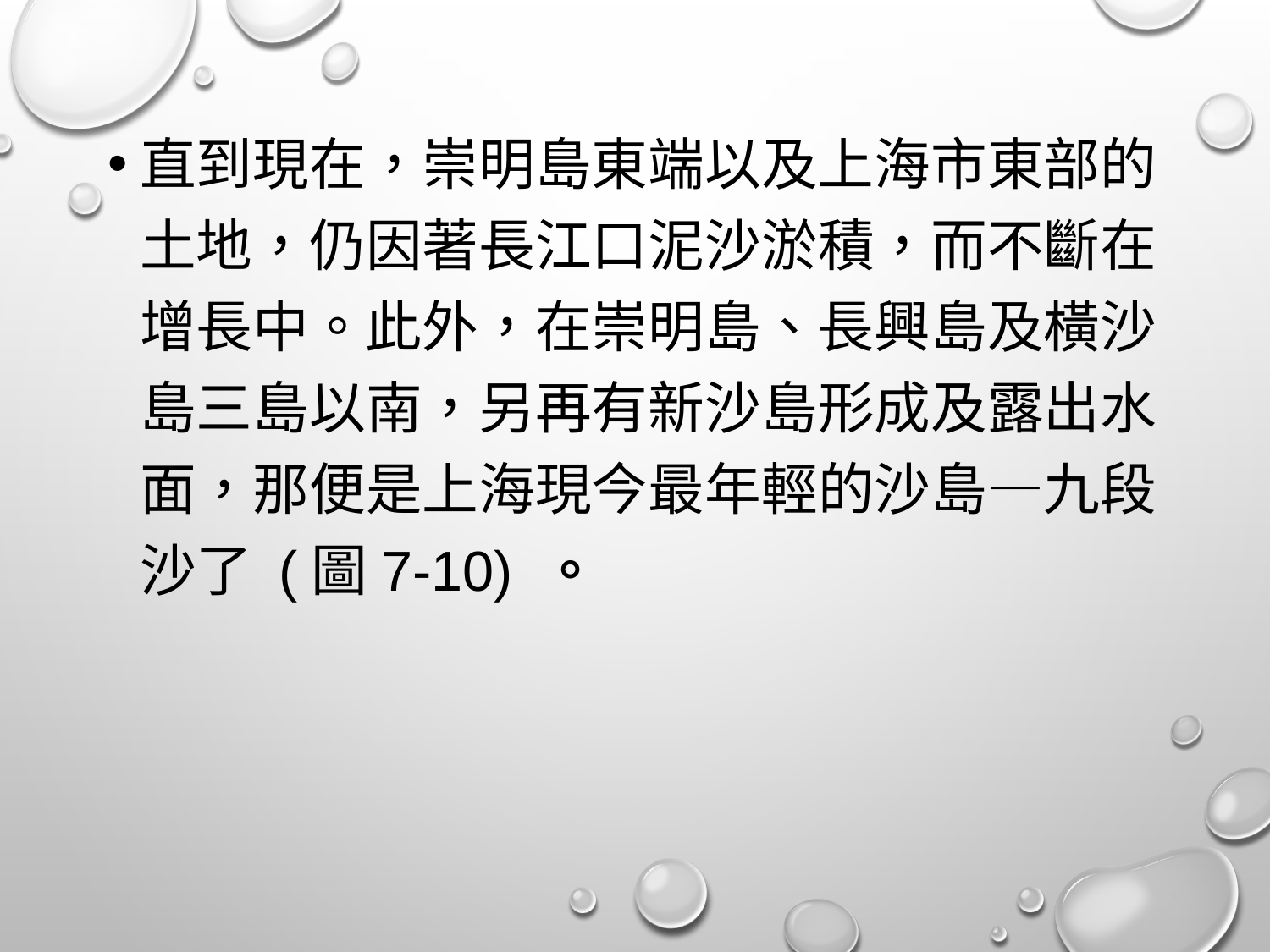

直到現在，崇明島東端以及上海市東部的土地，仍因著長江口泥沙淤積，而不斷在增長中。此外，在崇明島、長興島及橫沙島三島以南，另再有新沙島形成及露出水面，那便是上海現今最年輕的沙島—九段沙了 (圖7-10) 。